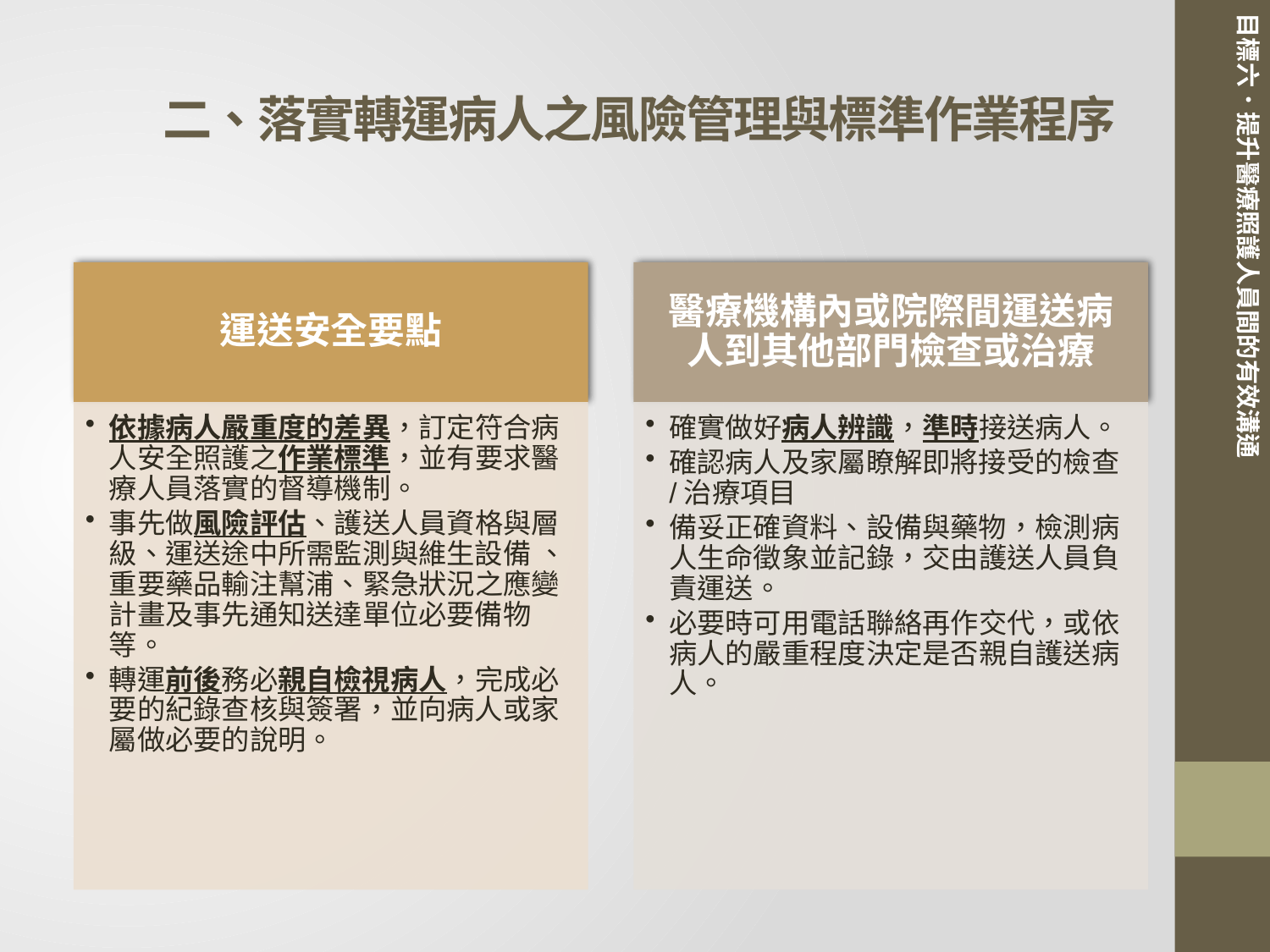

# 二、落實轉運病人之風險管理與標準作業程序
運送安全要點
依據病人嚴重度的差異，訂定符合病人安全照護之作業標準，並有要求醫療人員落實的督導機制。
事先做風險評估、護送人員資格與層級、運送途中所需監測與維生設備 、重要藥品輸注幫浦、緊急狀況之應變計畫及事先通知送達單位必要備物等。
轉運前後務必親自檢視病人，完成必要的紀錄查核與簽署，並向病人或家屬做必要的說明。
醫療機構內或院際間運送病人到其他部門檢查或治療
確實做好病人辨識，準時接送病人。
確認病人及家屬瞭解即將接受的檢查/治療項目
備妥正確資料、設備與藥物，檢測病人生命徵象並記錄，交由護送人員負責運送。
必要時可用電話聯絡再作交代，或依病人的嚴重程度決定是否親自護送病人。